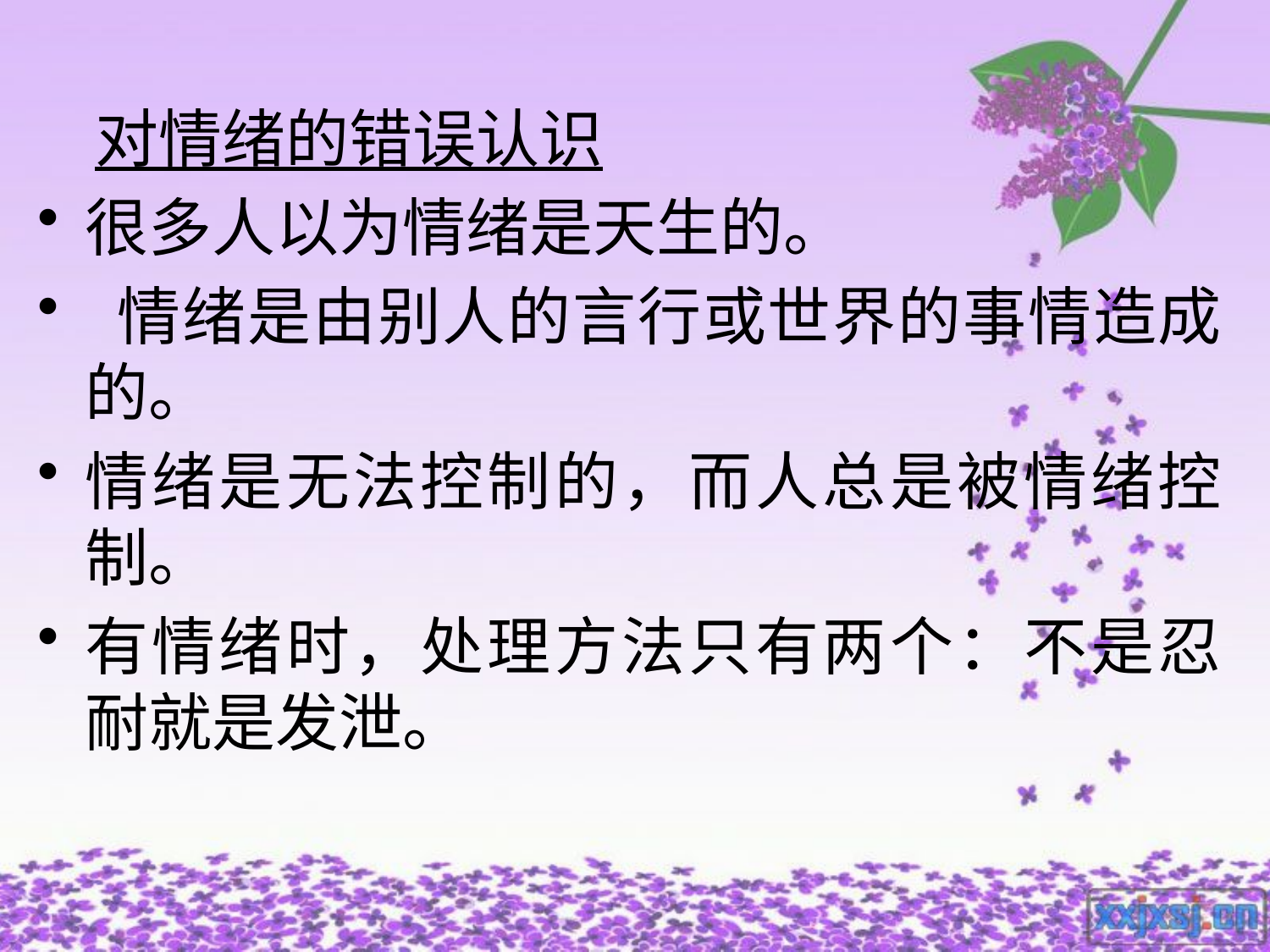

对情绪的错误认识
很多人以为情绪是天生的。
 情绪是由别人的言行或世界的事情造成的。
情绪是无法控制的，而人总是被情绪控制。
有情绪时，处理方法只有两个：不是忍耐就是发泄。